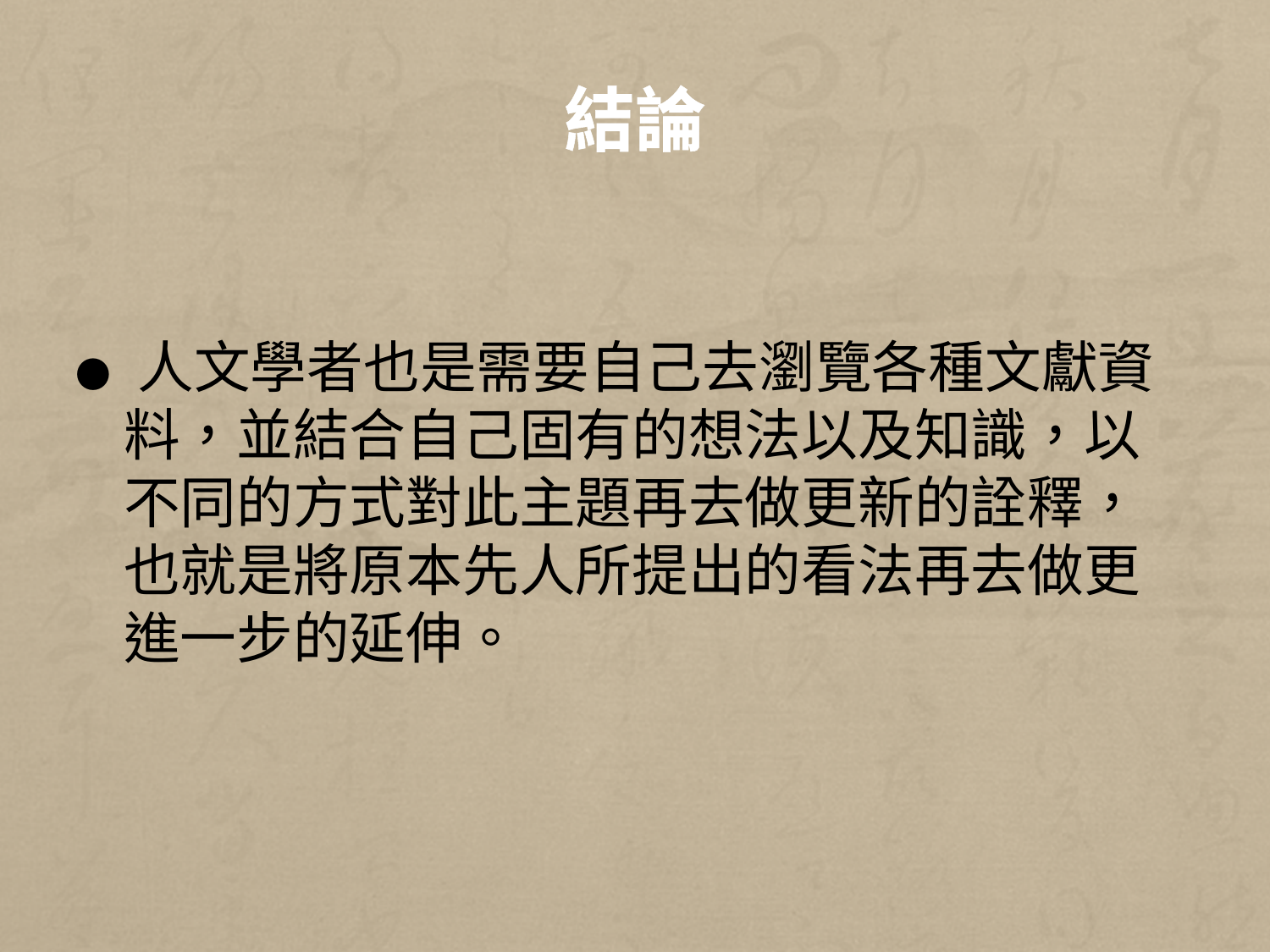

# 結論

● 人文學者也是需要自己去瀏覽各種文獻資料，並結合自己固有的想法以及知識，以不同的方式對此主題再去做更新的詮釋，也就是將原本先人所提出的看法再去做更進一步的延伸。